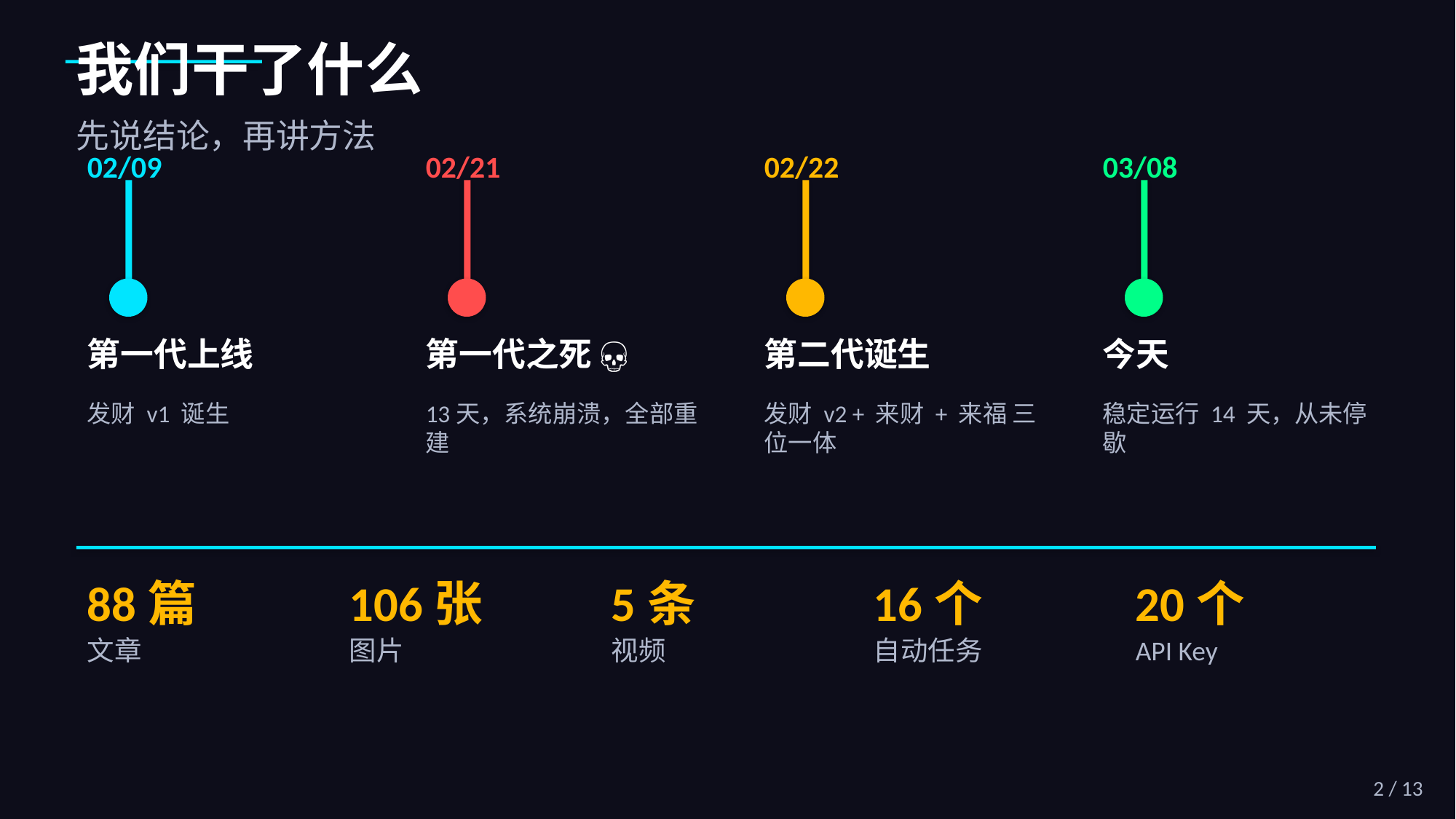

我们干了什么

先说结论，再讲方法
02/09
02/21
02/22
03/08

第一代上线
第一代之死 💀
第二代诞生
今天
发财 v1 诞生
13天，系统崩溃，全部重建
发财 v2 + 来财 + 来福 三位一体
稳定运行 14 天，从未停歇

88篇
106张
5条
16个
20个
文章
图片
视频
自动任务
API Key
2 / 13